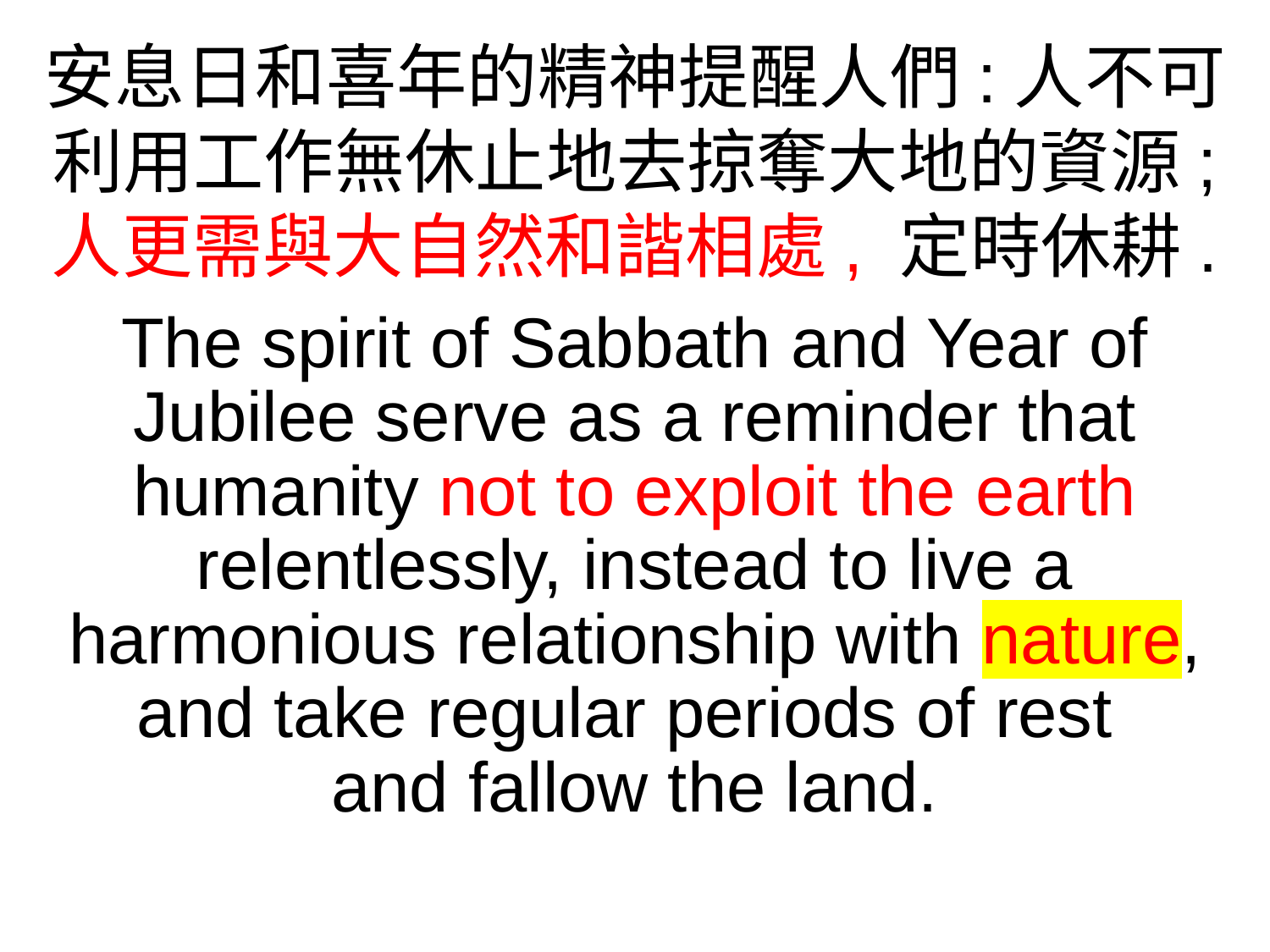

安息日和喜年的精神提醒人們:人不可利用工作無休止地去掠奪大地的資源;
人更需與大自然和諧相處, 定時休耕.
The spirit of Sabbath and Year of Jubilee serve as a reminder that humanity not to exploit the earth relentlessly, instead to live a harmonious relationship with nature, and take regular periods of rest
and fallow the land.